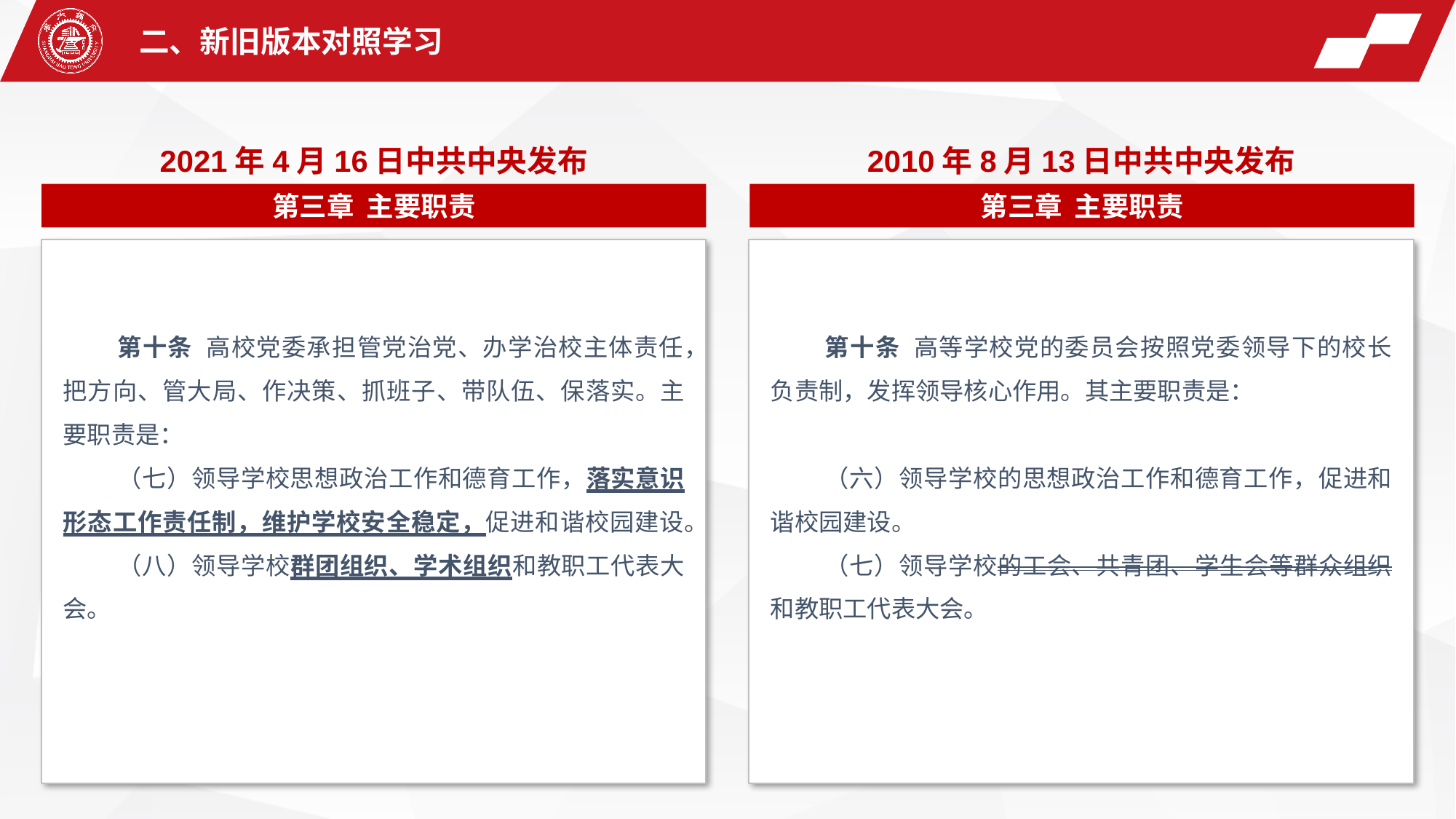

二、新旧版本对照学习
2021年4月16日中共中央发布
2010年8月13日中共中央发布
第三章  主要职责
第三章  主要职责

第十条  高校党委承担管党治党、办学治校主体责任，把方向、管大局、作决策、抓班子、带队伍、保落实。主要职责是：
（七）领导学校思想政治工作和德育工作，落实意识形态工作责任制，维护学校安全稳定，促进和谐校园建设。
（八）领导学校群团组织、学术组织和教职工代表大会。

第十条  高等学校党的委员会按照党委领导下的校长负责制，发挥领导核心作用。其主要职责是：

（六）领导学校的思想政治工作和德育工作，促进和谐校园建设。
（七）领导学校的工会、共青团、学生会等群众组织和教职工代表大会。